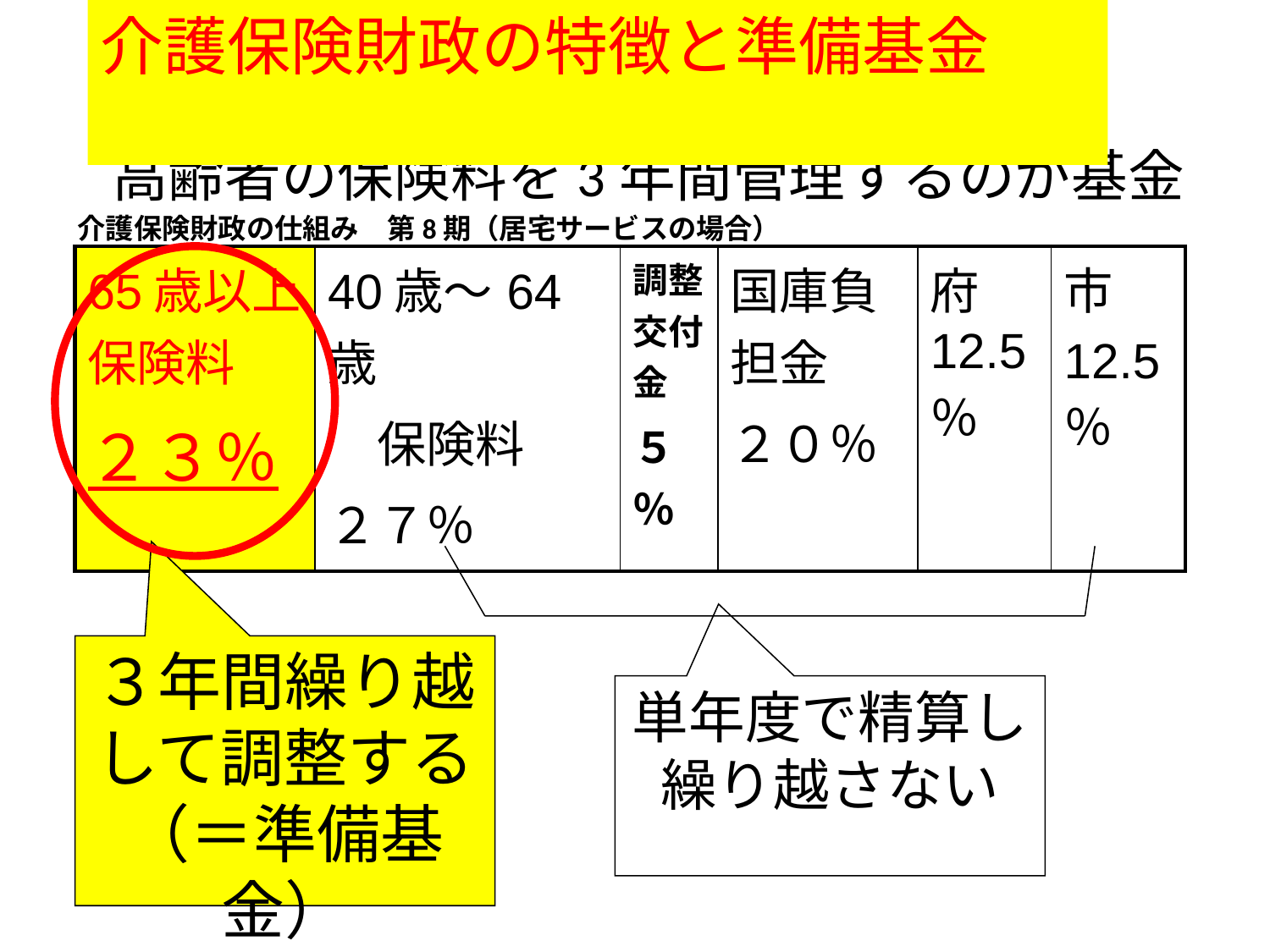

介護保険財政の特徴と準備基金
# 高齢者の保険料を3年間管理するのが基金
介護保険財政の仕組み　第8期（居宅サービスの場合）

| 65歳以上保険料 ２３％ | 40歳～64歳 　保険料 ２７％ | 調整交付金 ５％ | 国庫負担金 ２０％ | 府12.5％ | 市 12.5％ |
| --- | --- | --- | --- | --- | --- |

３年間繰り越して調整する
（＝準備基金）
単年度で精算し繰り越さない